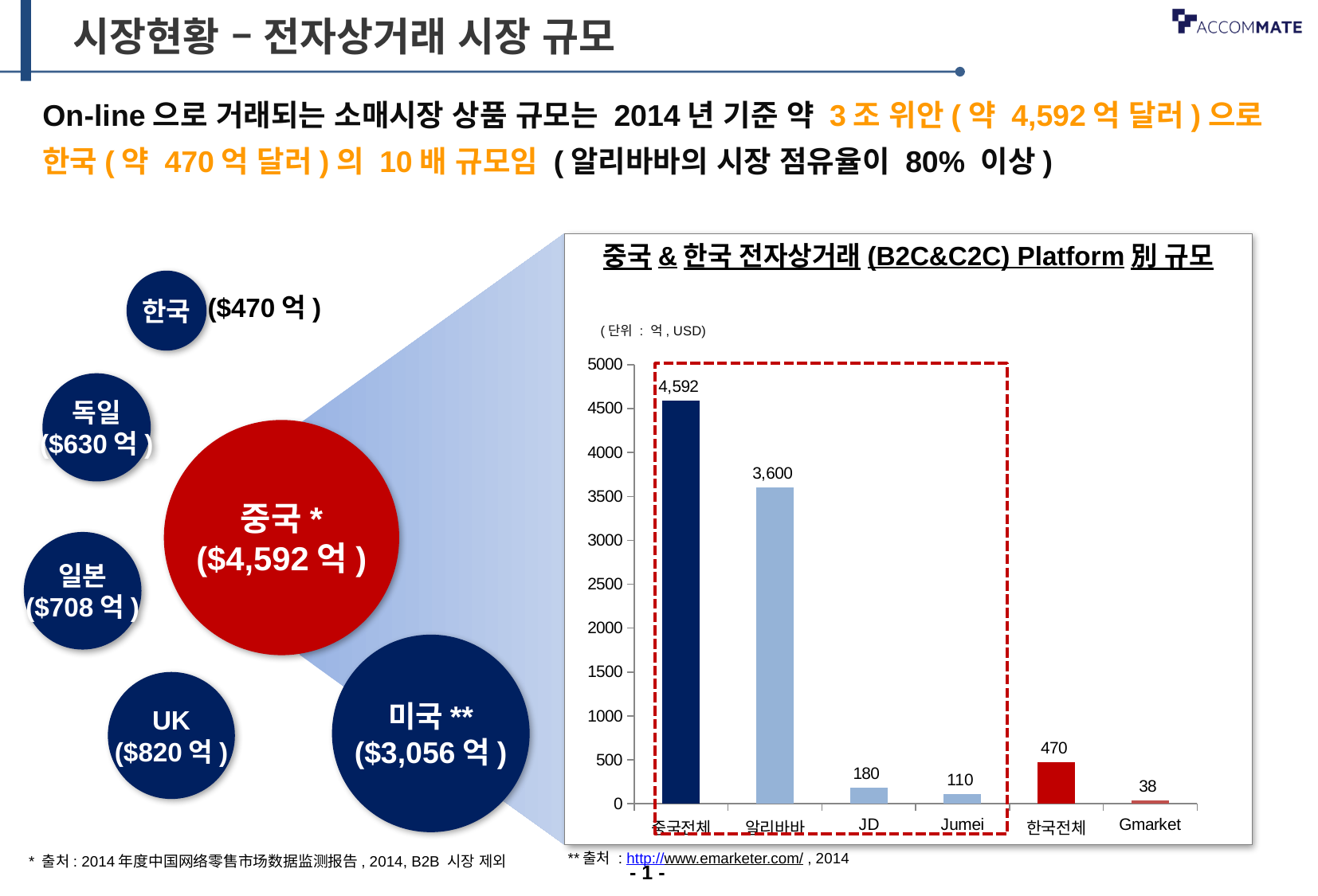

시장현황 – 전자상거래 시장 규모
On-line으로 거래되는 소매시장 상품 규모는 2014년 기준 약 3조 위안(약 4,592억 달러)으로
한국(약 470억 달러)의 10배 규모임 (알리바바의 시장 점유율이 80% 이상)
중국&한국 전자상거래(B2C&C2C) Platform別 규모
한국
($470억)
(단위 : 억, USD)

### Chart

| Category | 계열 1 |
|---|---|
| 중국전체 | 4592.0 |
| 알리바바 | 3600.0 |
| JD | 180.0 |
| Jumei | 110.0 |
| 한국전체 | 470.0 |
| Gmarket | 38.0 |
독일
($630억)

중국*
($4,592억)
일본
($708억)
미국**
($3,056억)
UK
($820억)
**출처 : http://www.emarketer.com/ , 2014
* 출처: 2014年度中国网络零售市场数据监测报告, 2014, B2B 시장 제외